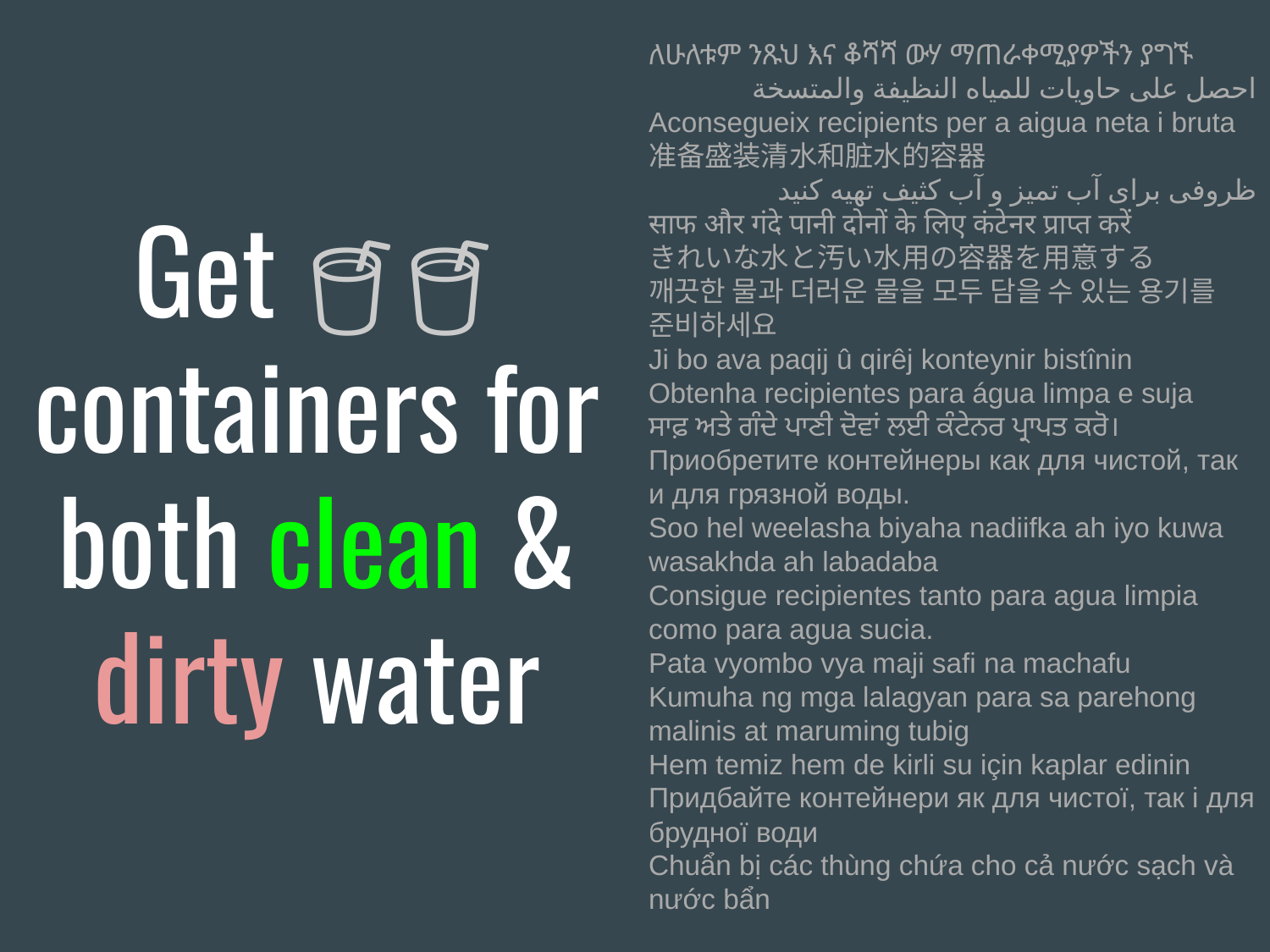

Get 🥤🥤
containers for both clean & dirty water
ለሁለቱም ንጹህ እና ቆሻሻ ውሃ ማጠራቀሚያዎችን ያግኙ
احصل على حاويات للمياه النظيفة والمتسخة
Aconsegueix recipients per a aigua neta i bruta
准备盛装清水和脏水的容器
ظروفی برای آب تمیز و آب کثیف تهیه کنید
साफ और गंदे पानी दोनों के लिए कंटेनर प्राप्त करें
きれいな水と汚い水用の容器を用意する
깨끗한 물과 더러운 물을 모두 담을 수 있는 용기를 준비하세요
Ji bo ava paqij û qirêj konteynir bistînin
Obtenha recipientes para água limpa e suja
ਸਾਫ਼ ਅਤੇ ਗੰਦੇ ਪਾਣੀ ਦੋਵਾਂ ਲਈ ਕੰਟੇਨਰ ਪ੍ਰਾਪਤ ਕਰੋ।
Приобретите контейнеры как для чистой, так и для грязной воды.
Soo hel weelasha biyaha nadiifka ah iyo kuwa wasakhda ah labadaba
Consigue recipientes tanto para agua limpia como para agua sucia.
Pata vyombo vya maji safi na machafu
Kumuha ng mga lalagyan para sa parehong malinis at maruming tubig
Hem temiz hem de kirli su için kaplar edinin
Придбайте контейнери як для чистої, так і для брудної води
Chuẩn bị các thùng chứa cho cả nước sạch và nước bẩn